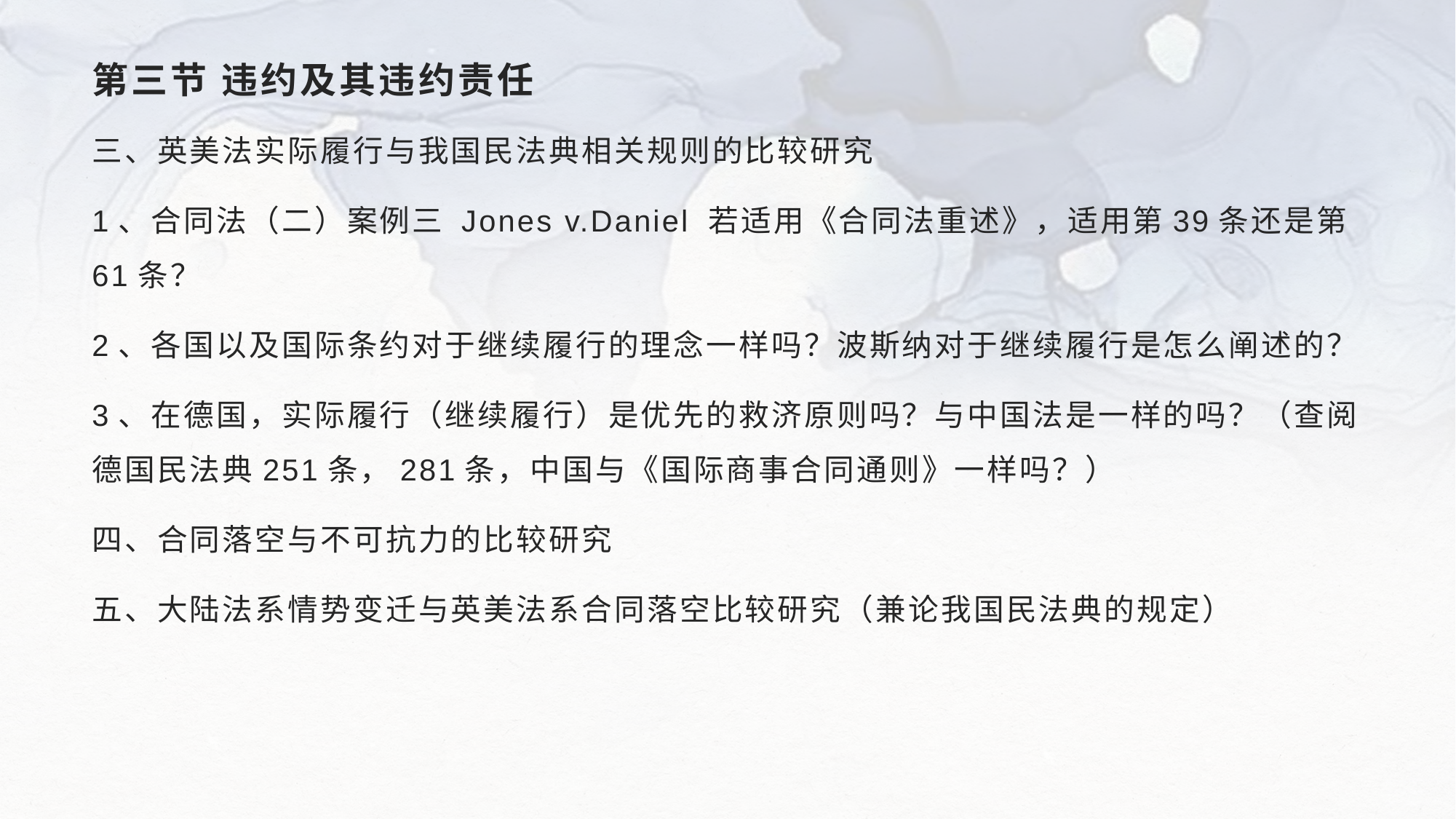

# 第三节 违约及其违约责任
三、英美法实际履行与我国民法典相关规则的比较研究
1、合同法（二）案例三 Jones v.Daniel 若适用《合同法重述》，适用第39条还是第61条？
2、各国以及国际条约对于继续履行的理念一样吗？波斯纳对于继续履行是怎么阐述的？
3、在德国，实际履行（继续履行）是优先的救济原则吗？与中国法是一样的吗？（查阅德国民法典251条，281条，中国与《国际商事合同通则》一样吗？）
四、合同落空与不可抗力的比较研究
五、大陆法系情势变迁与英美法系合同落空比较研究（兼论我国民法典的规定）